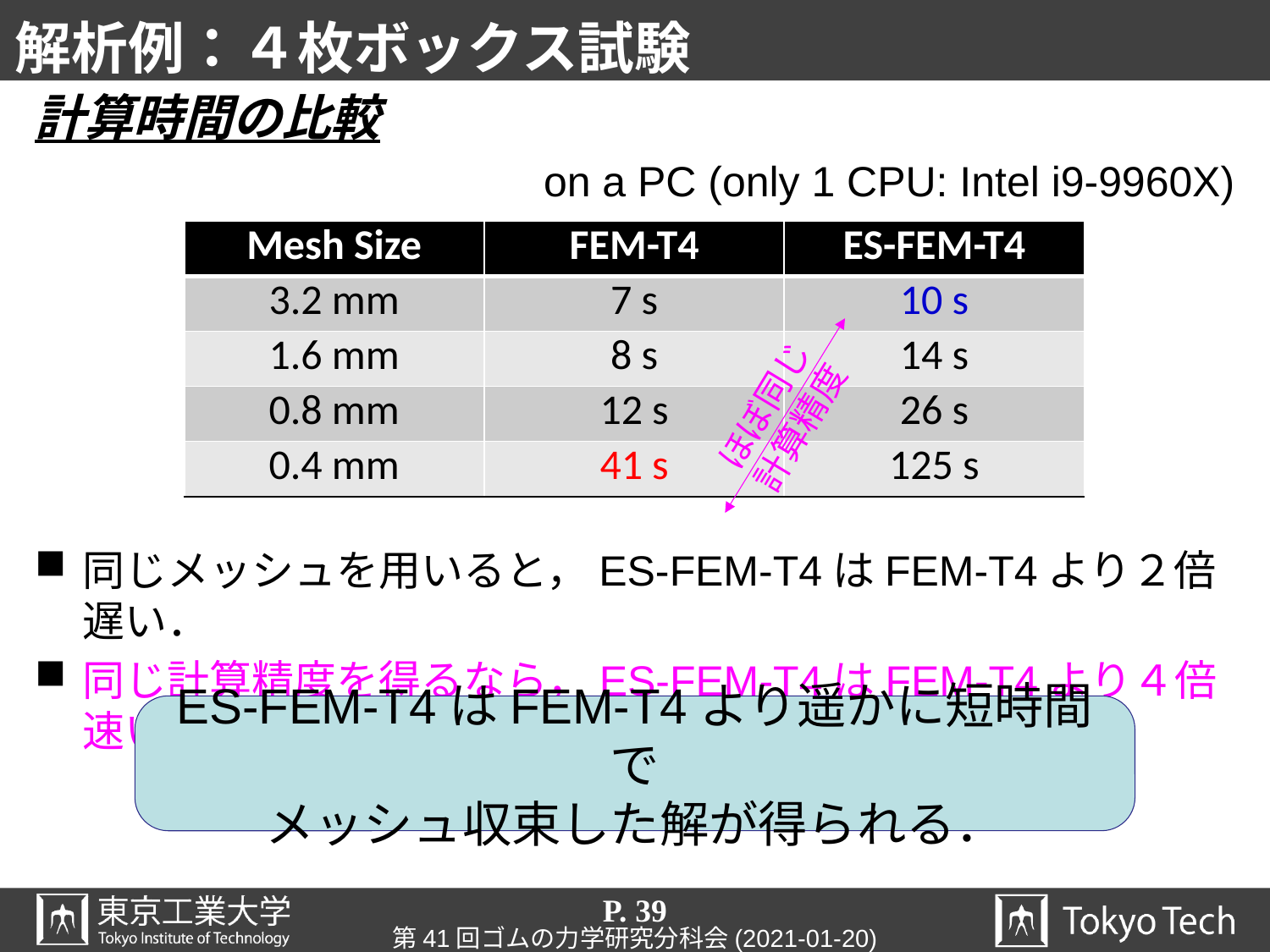

# 解析例：４枚ボックス試験
計算時間の比較
on a PC (only 1 CPU: Intel i9-9960X)
同じメッシュを用いると，ES-FEM-T4はFEM-T4より２倍遅い．
同じ計算精度を得るなら，ES-FEM-T4はFEM-T4より４倍速い．
| Mesh Size | FEM-T4 | ES-FEM-T4 |
| --- | --- | --- |
| 3.2 mm | 7 s | 10 s |
| 1.6 mm | 8 s | 14 s |
| 0.8 mm | 12 s | 26 s |
| 0.4 mm | 41 s | 125 s |
ほぼ同じ
計算精度
ES-FEM-T4はFEM-T4より遥かに短時間で
メッシュ収束した解が得られる．

P. 39